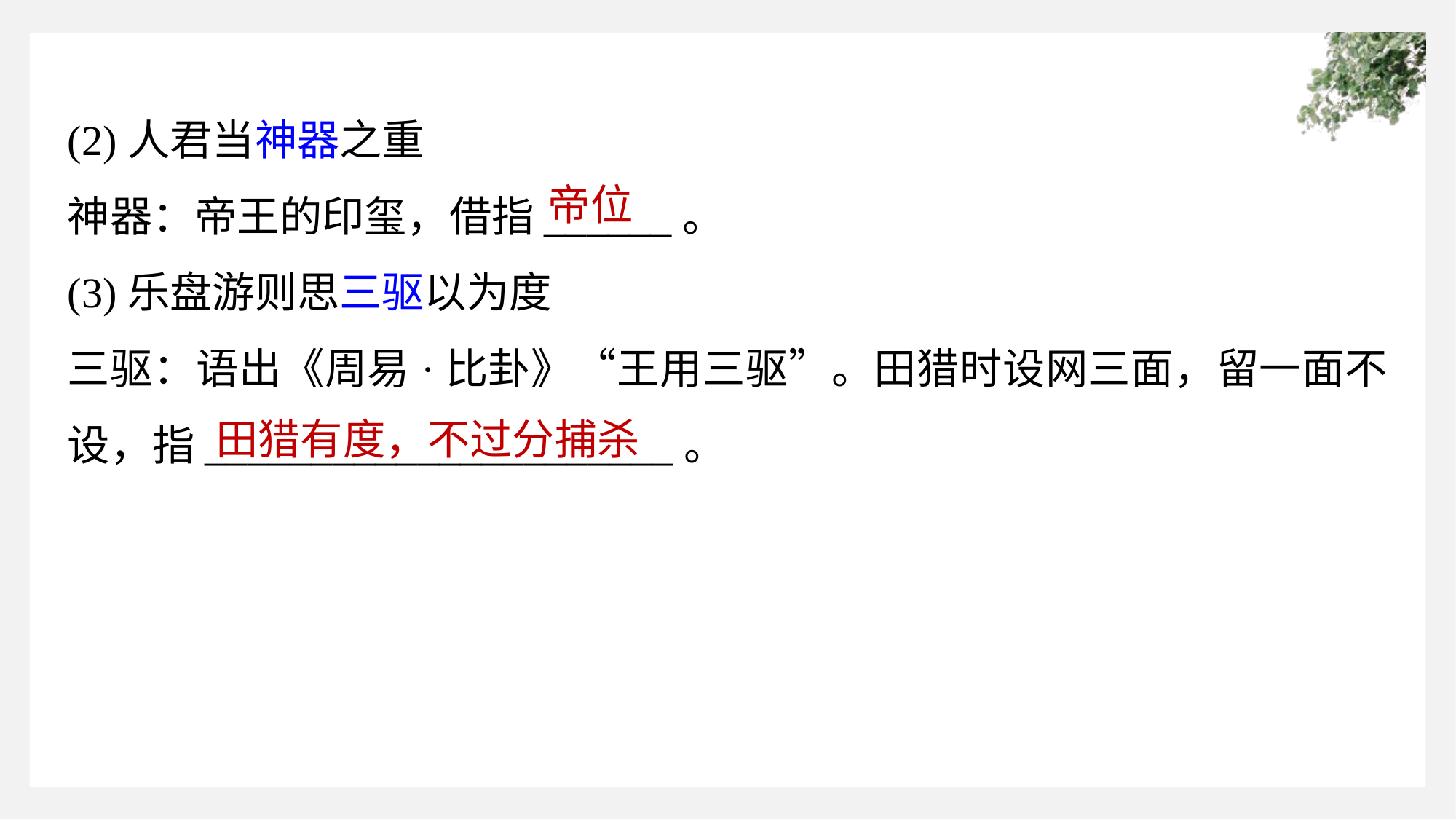

(2)人君当神器之重
神器：帝王的印玺，借指______。
(3)乐盘游则思三驱以为度
三驱：语出《周易·比卦》“王用三驱”。田猎时设网三面，留一面不设，指______________________。
帝位
田猎有度，不过分捕杀